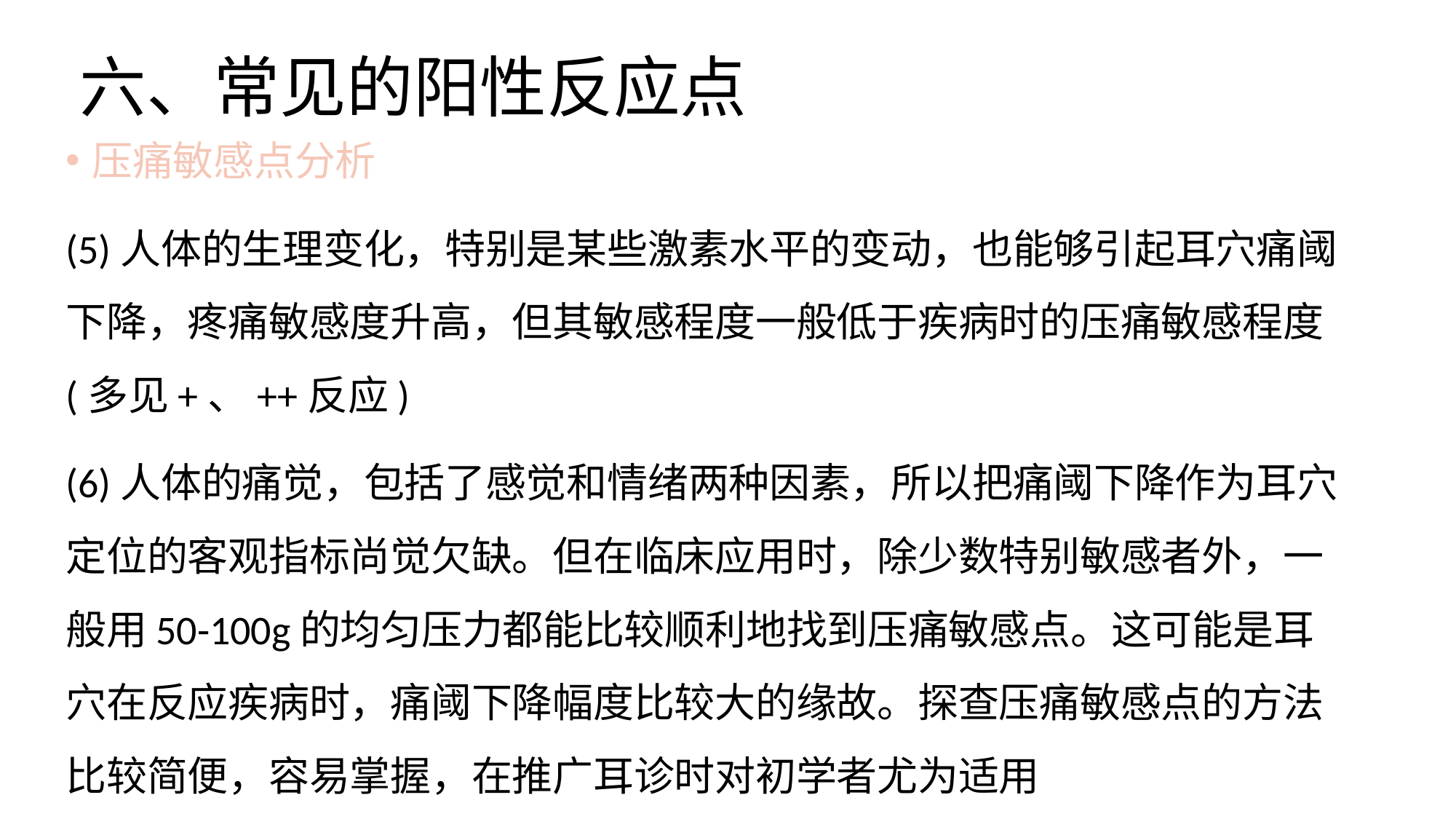

# 六、常见的阳性反应点
压痛敏感点分析
(5)人体的生理变化，特别是某些激素水平的变动，也能够引起耳穴痛阈下降，疼痛敏感度升高，但其敏感程度一般低于疾病时的压痛敏感程度(多见+、++反应)
(6)人体的痛觉，包括了感觉和情绪两种因素，所以把痛阈下降作为耳穴定位的客观指标尚觉欠缺。但在临床应用时，除少数特别敏感者外，一般用50-100g的均匀压力都能比较顺利地找到压痛敏感点。这可能是耳穴在反应疾病时，痛阈下降幅度比较大的缘故。探查压痛敏感点的方法比较简便，容易掌握，在推广耳诊时对初学者尤为适用